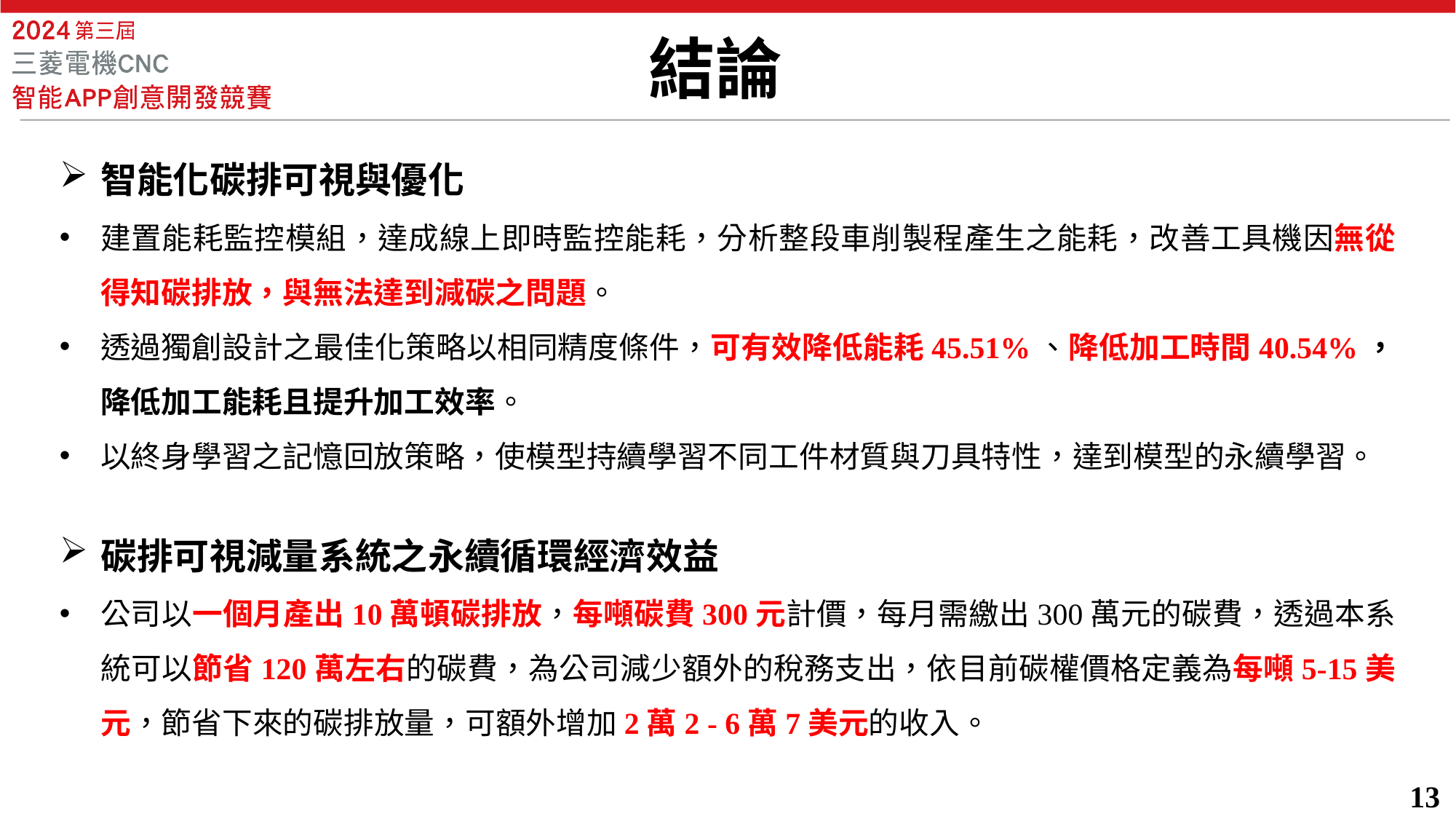

結論
智能化碳排可視與優化
建置能耗監控模組，達成線上即時監控能耗，分析整段車削製程產生之能耗，改善工具機因無從得知碳排放，與無法達到減碳之問題。
透過獨創設計之最佳化策略以相同精度條件，可有效降低能耗45.51%、降低加工時間40.54%，降低加工能耗且提升加工效率。
以終身學習之記憶回放策略，使模型持續學習不同工件材質與刀具特性，達到模型的永續學習。
碳排可視減量系統之永續循環經濟效益
公司以一個月產出10萬頓碳排放，每噸碳費300元計價，每月需繳出300萬元的碳費，透過本系統可以節省120萬左右的碳費，為公司減少額外的稅務支出，依目前碳權價格定義為每噸5-15美元，節省下來的碳排放量，可額外增加2萬2 - 6萬7美元的收入。
13